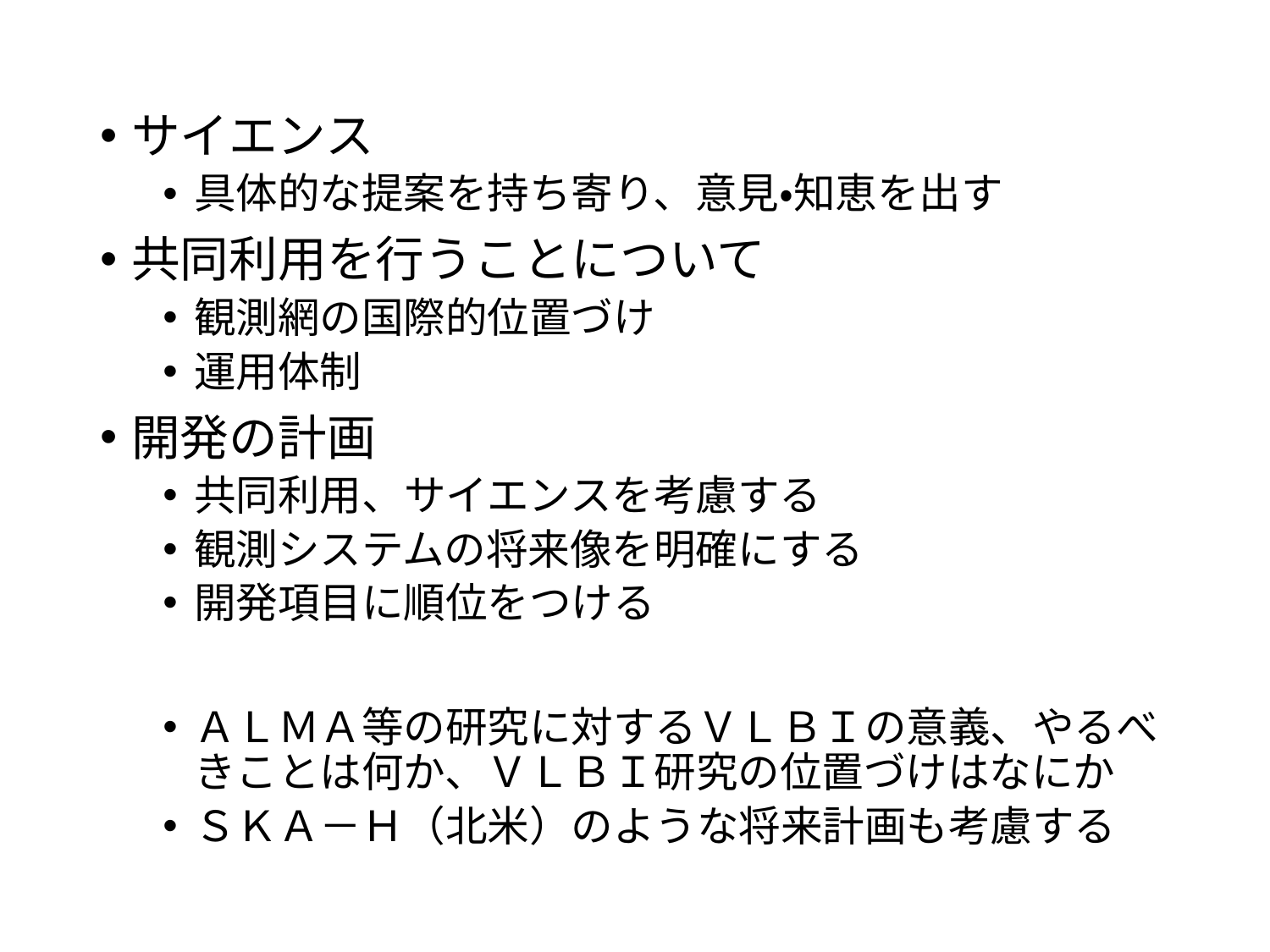

サイエンス
具体的な提案を持ち寄り、意見・知恵を出す
共同利用を行うことについて
観測網の国際的位置づけ
運用体制
開発の計画
共同利用、サイエンスを考慮する
観測システムの将来像を明確にする
開発項目に順位をつける

ＡＬＭＡ等の研究に対するＶＬＢＩの意義、やるべきことは何か、ＶＬＢＩ研究の位置づけはなにか
ＳＫＡ－Ｈ（北米）のような将来計画も考慮する